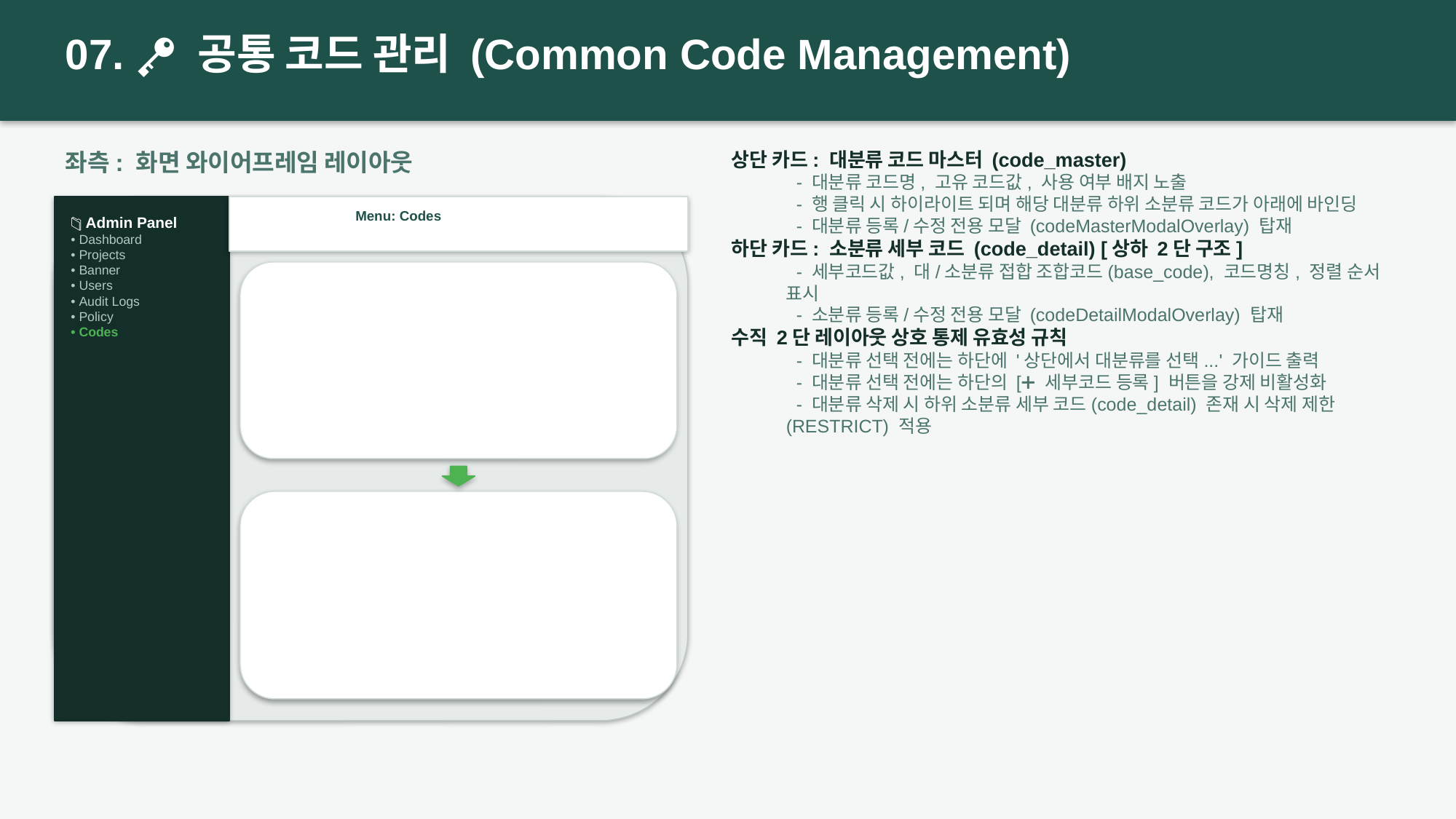

07. 🔑 공통 코드 관리 (Common Code Management)
좌측: 화면 와이어프레임 레이아웃
상단 카드: 대분류 코드 마스터 (code_master)
  - 대분류 코드명, 고유 코드값, 사용 여부 배지 노출
  - 행 클릭 시 하이라이트 되며 해당 대분류 하위 소분류 코드가 아래에 바인딩
  - 대분류 등록/수정 전용 모달 (codeMasterModalOverlay) 탑재
하단 카드: 소분류 세부 코드 (code_detail) [상하 2단 구조]
  - 세부코드값, 대/소분류 접합 조합코드(base_code), 코드명칭, 정렬 순서 표시
  - 소분류 등록/수정 전용 모달 (codeDetailModalOverlay) 탑재
수직 2단 레이아웃 상호 통제 유효성 규칙
  - 대분류 선택 전에는 하단에 '상단에서 대분류를 선택...' 가이드 출력
  - 대분류 선택 전에는 하단의 [➕ 세부코드 등록] 버튼을 강제 비활성화
  - 대분류 삭제 시 하위 소분류 세부 코드(code_detail) 존재 시 삭제 제한 (RESTRICT) 적용

Menu: Codes
📁 Admin Panel
• Dashboard
• Projects
• Banner
• Users
• Audit Logs
• Policy
• Codes